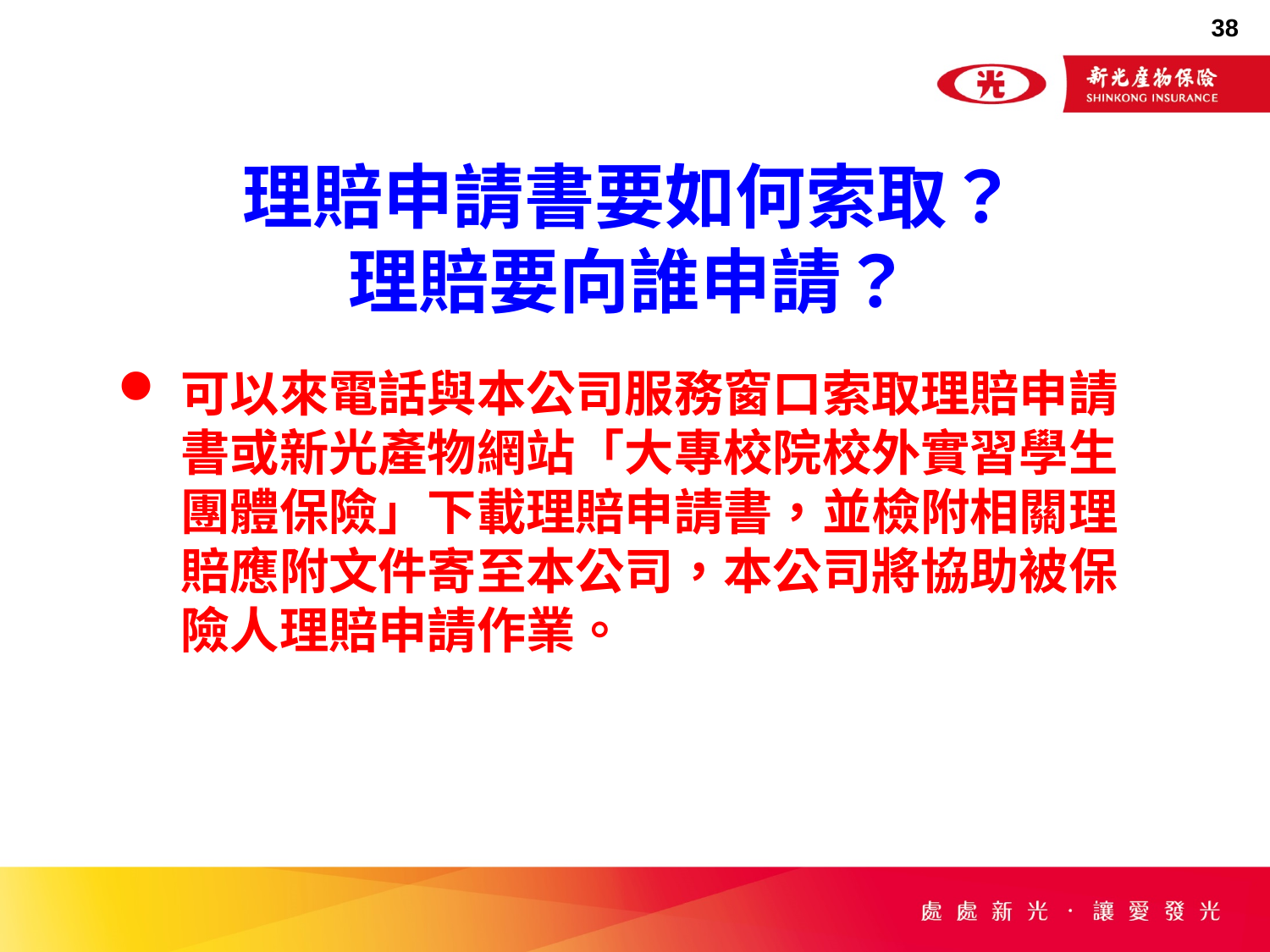

理賠申請書要如何索取？
理賠要向誰申請？
可以來電話與本公司服務窗口索取理賠申請書或新光產物網站「大專校院校外實習學生團體保險」下載理賠申請書，並檢附相關理賠應附文件寄至本公司，本公司將協助被保險人理賠申請作業。